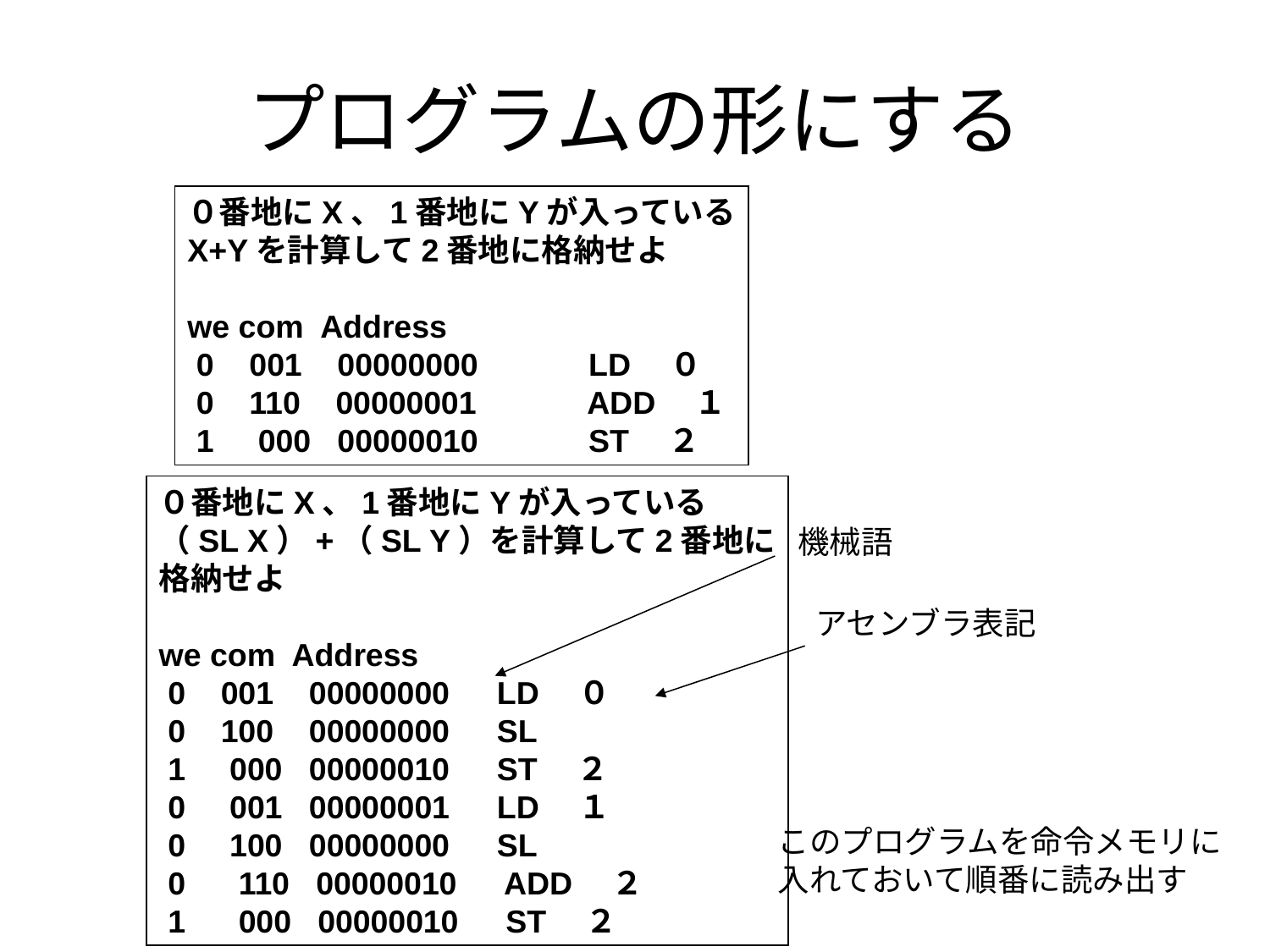

# プログラムの形にする
０番地にX、1番地にYが入っている
X+Yを計算して2番地に格納せよ

we com  Address
 0    001    00000000　　　LD　０
 0    110    00000001　　　ADD　１
 1     000   00000010　　　ST　２
０番地にX、1番地にYが入っている
（SL X）+（SL Y）を計算して2番地に
格納せよ

we com  Address
 0    001    00000000　LD　０
 0    100    00000000　SL
 1     000   00000010　ST　２
 0     001   00000001　LD　１
 0     100   00000000　SL
 0      110   00000010　ADD　２
 1      000   00000010　ST　２
機械語

アセンブラ表記

このプログラムを命令メモリに
入れておいて順番に読み出す